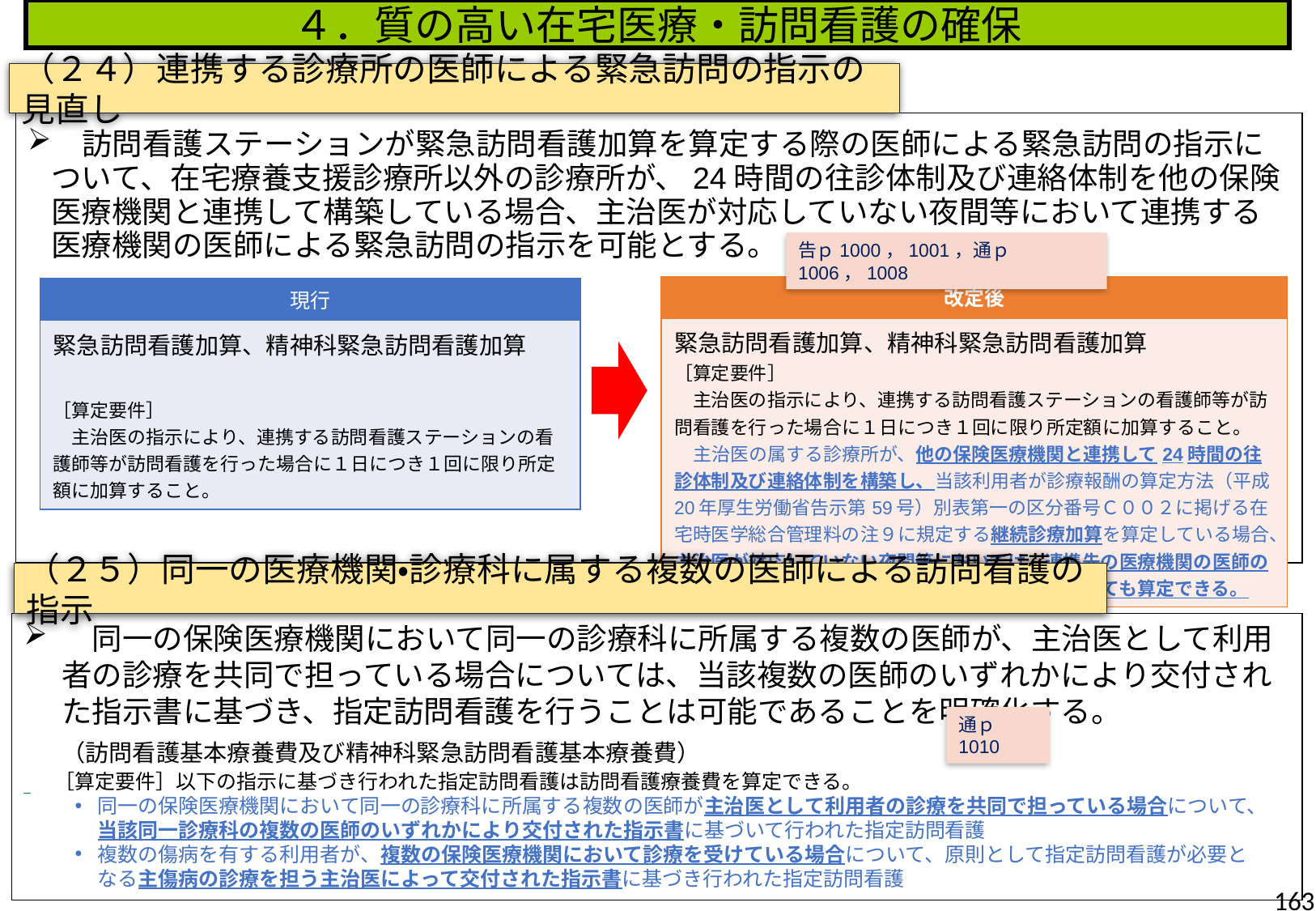

４．質の高い在宅医療・訪問看護の確保
（２４）連携する診療所の医師による緊急訪問の指示の見直し
　訪問看護ステーションが緊急訪問看護加算を算定する際の医師による緊急訪問の指示について、在宅療養支援診療所以外の診療所が、24時間の往診体制及び連絡体制を他の保険医療機関と連携して構築している場合、主治医が対応していない夜間等において連携する医療機関の医師による緊急訪問の指示を可能とする。

告ｐ1000，1001，通ｐ1006，1008
| 改定後 |
| --- |
| 緊急訪問看護加算、精神科緊急訪問看護加算　　　　　 ［算定要件］ 　主治医の指示により、連携する訪問看護ステーションの看護師等が訪問看護を行った場合に１日につき１回に限り所定額に加算すること。 　主治医の属する診療所が、他の保険医療機関と連携して24時間の往診体制及び連絡体制を構築し、当該利用者が診療報酬の算定方法（平成20年厚生労働省告示第59号）別表第一の区分番号Ｃ００２に掲げる在宅時医学総合管理料の注９に規定する継続診療加算を算定している場合、主治医が対応していない夜間等においては、連携先の医療機関の医師の指示により緊急に指定訪問看護を行った場合においても算定できる。 |
| 現行 |
| --- |
| 緊急訪問看護加算、精神科緊急訪問看護加算　　　　 ［算定要件］ 　主治医の指示により、連携する訪問看護ステーションの看護師等が訪問看護を行った場合に１日につき１回に限り所定額に加算すること。 |

（２５）同一の医療機関・診療科に属する複数の医師による訪問看護の指示
　同一の保険医療機関において同一の診療科に所属する複数の医師が、主治医として利用者の診療を共同で担っている場合については、当該複数の医師のいずれかにより交付された指示書に基づき、指定訪問看護を行うことは可能であることを明確化する。

通ｐ1010
　　（訪問看護基本療養費及び精神科緊急訪問看護基本療養費）
　　［算定要件］以下の指示に基づき行われた指定訪問看護は訪問看護療養費を算定できる。
同一の保険医療機関において同一の診療科に所属する複数の医師が主治医として利用者の診療を共同で担っている場合について、当該同一診療科の複数の医師のいずれかにより交付された指示書に基づいて行われた指定訪問看護
複数の傷病を有する利用者が、複数の保険医療機関において診療を受けている場合について、原則として指定訪問看護が必要となる主傷病の診療を担う主治医によって交付された指示書に基づき行われた指定訪問看護

163